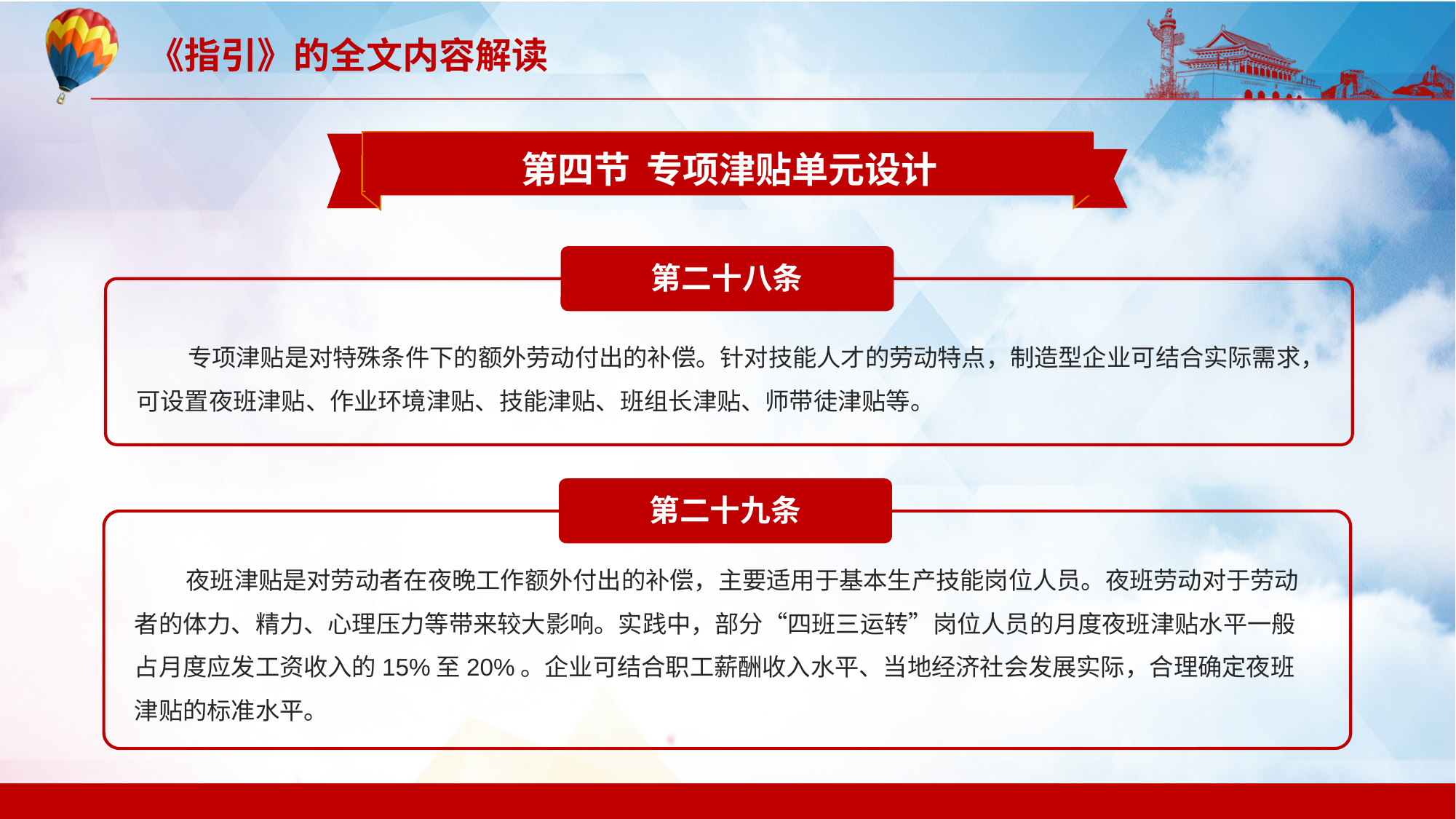

第四节  专项津贴单元设计

第二十八条

专项津贴是对特殊条件下的额外劳动付出的补偿。针对技能人才的劳动特点，制造型企业可结合实际需求，可设置夜班津贴、作业环境津贴、技能津贴、班组长津贴、师带徒津贴等。

第二十九条

夜班津贴是对劳动者在夜晚工作额外付出的补偿，主要适用于基本生产技能岗位人员。夜班劳动对于劳动者的体力、精力、心理压力等带来较大影响。实践中，部分“四班三运转”岗位人员的月度夜班津贴水平一般占月度应发工资收入的15%至20%。企业可结合职工薪酬收入水平、当地经济社会发展实际，合理确定夜班津贴的标准水平。